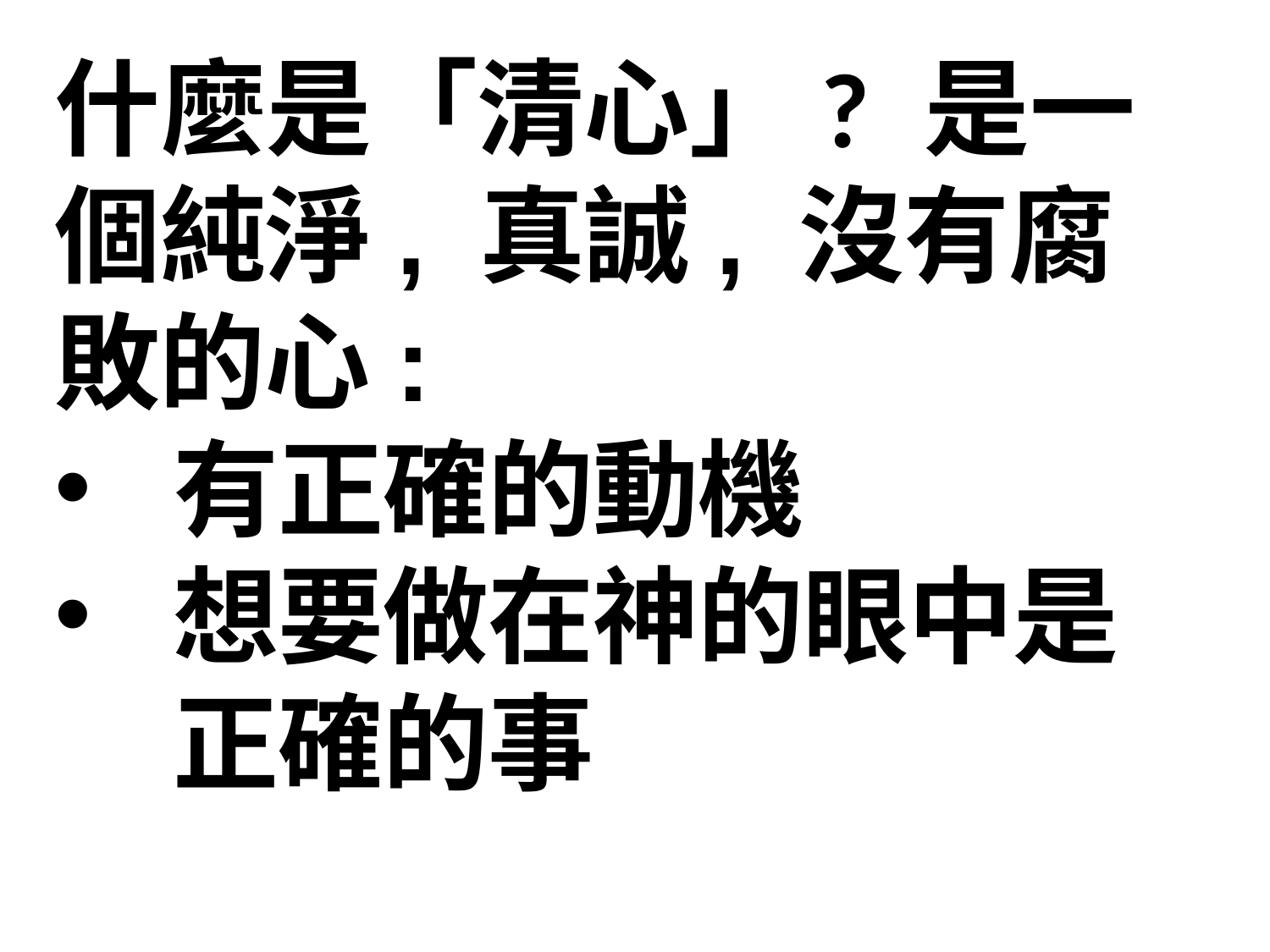

什麼是「清心」? 是一個純淨, 真誠, 沒有腐敗的心:
有正確的動機
想要做在神的眼中是正確的事